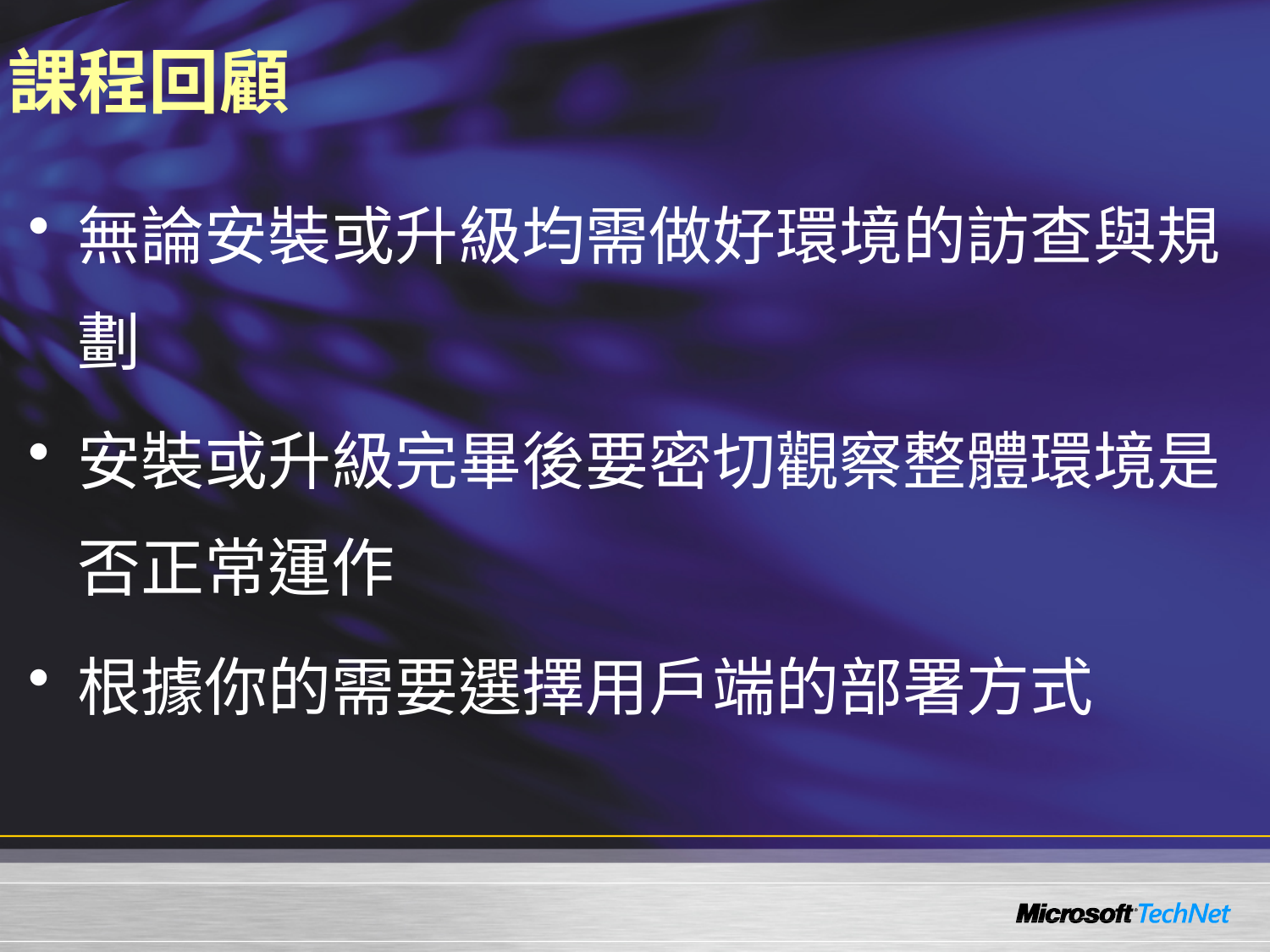

# 課程回顧
無論安裝或升級均需做好環境的訪查與規劃
安裝或升級完畢後要密切觀察整體環境是否正常運作
根據你的需要選擇用戶端的部署方式